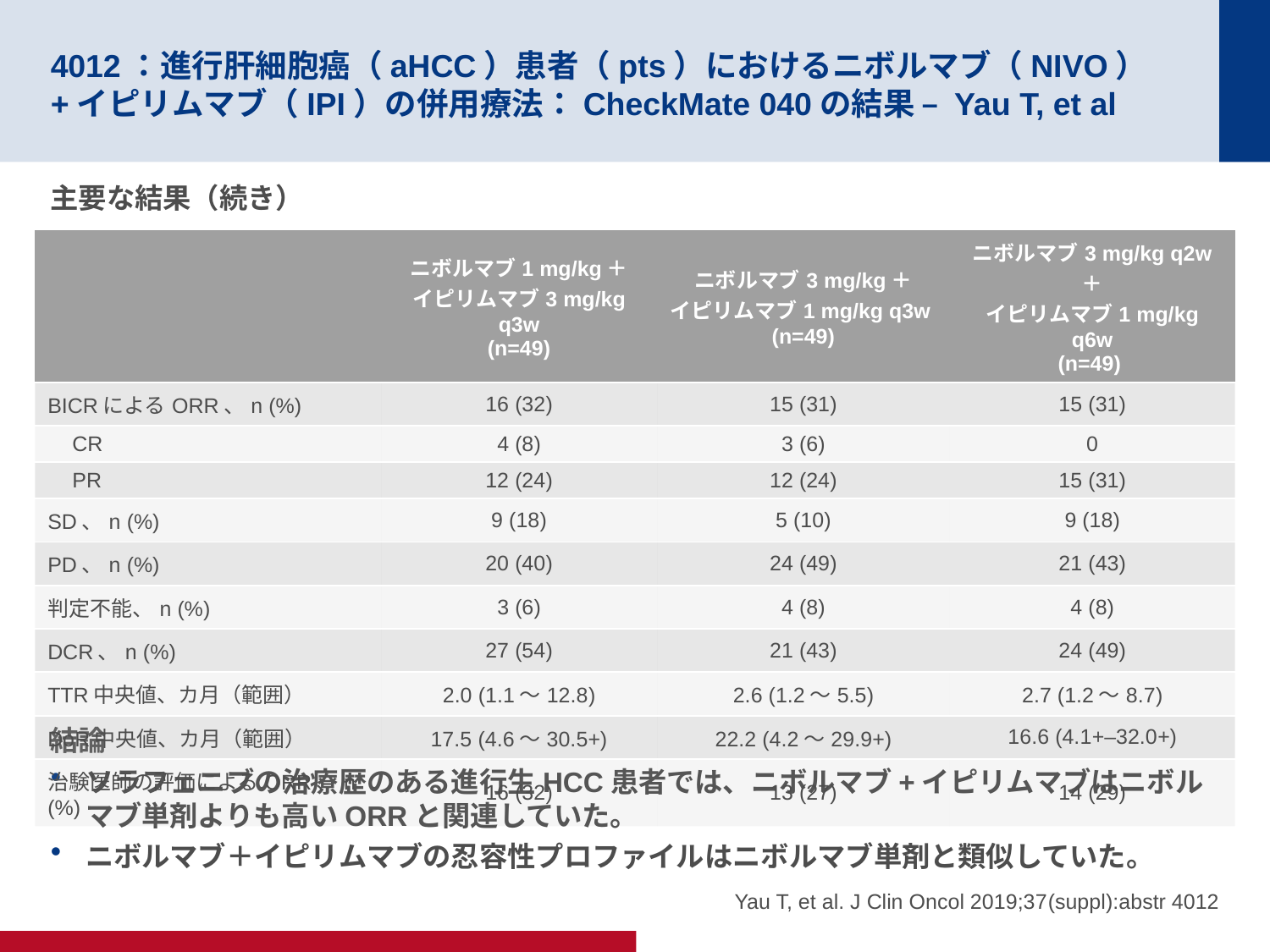

# 4012：進行肝細胞癌（aHCC）患者（pts）におけるニボルマブ（NIVO）+イピリムマブ（IPI）の併用療法：CheckMate 040の結果 – Yau T, et al
主要な結果（続き）

結論
ソラフェニブの治療歴のある進行生HCC患者では、ニボルマブ+イピリムマブはニボルマブ単剤よりも高いORRと関連していた。
ニボルマブ＋イピリムマブの忍容性プロファイルはニボルマブ単剤と類似していた。
|  | ニボルマブ1 mg/kg＋ イピリムマブ3 mg/kg q3w (n=49) | ニボルマブ3 mg/kg＋ イピリムマブ1 mg/kg q3w (n=49) | ニボルマブ3 mg/kg q2w ＋ イピリムマブ1 mg/kg q6w (n=49) |
| --- | --- | --- | --- |
| BICRによるORR、n (%) | 16 (32) | 15 (31) | 15 (31) |
| CR | 4 (8) | 3 (6) | 0 |
| PR | 12 (24) | 12 (24) | 15 (31) |
| SD、n (%) | 9 (18) | 5 (10) | 9 (18) |
| PD、n (%) | 20 (40) | 24 (49) | 21 (43) |
| 判定不能、n (%) | 3 (6) | 4 (8) | 4 (8) |
| DCR、n (%) | 27 (54) | 21 (43) | 24 (49) |
| TTR中央値、カ月（範囲） | 2.0 (1.1～12.8) | 2.6 (1.2～5.5) | 2.7 (1.2～8.7) |
| DoR中央値、カ月（範囲） | 17.5 (4.6～30.5+) | 22.2 (4.2～29.9+) | 16.6 (4.1+–32.0+) |
| 治験医師の評価によるORR、n (%) | 16 (32) | 13 (27) | 14 (29) |
Yau T, et al. J Clin Oncol 2019;37(suppl):abstr 4012